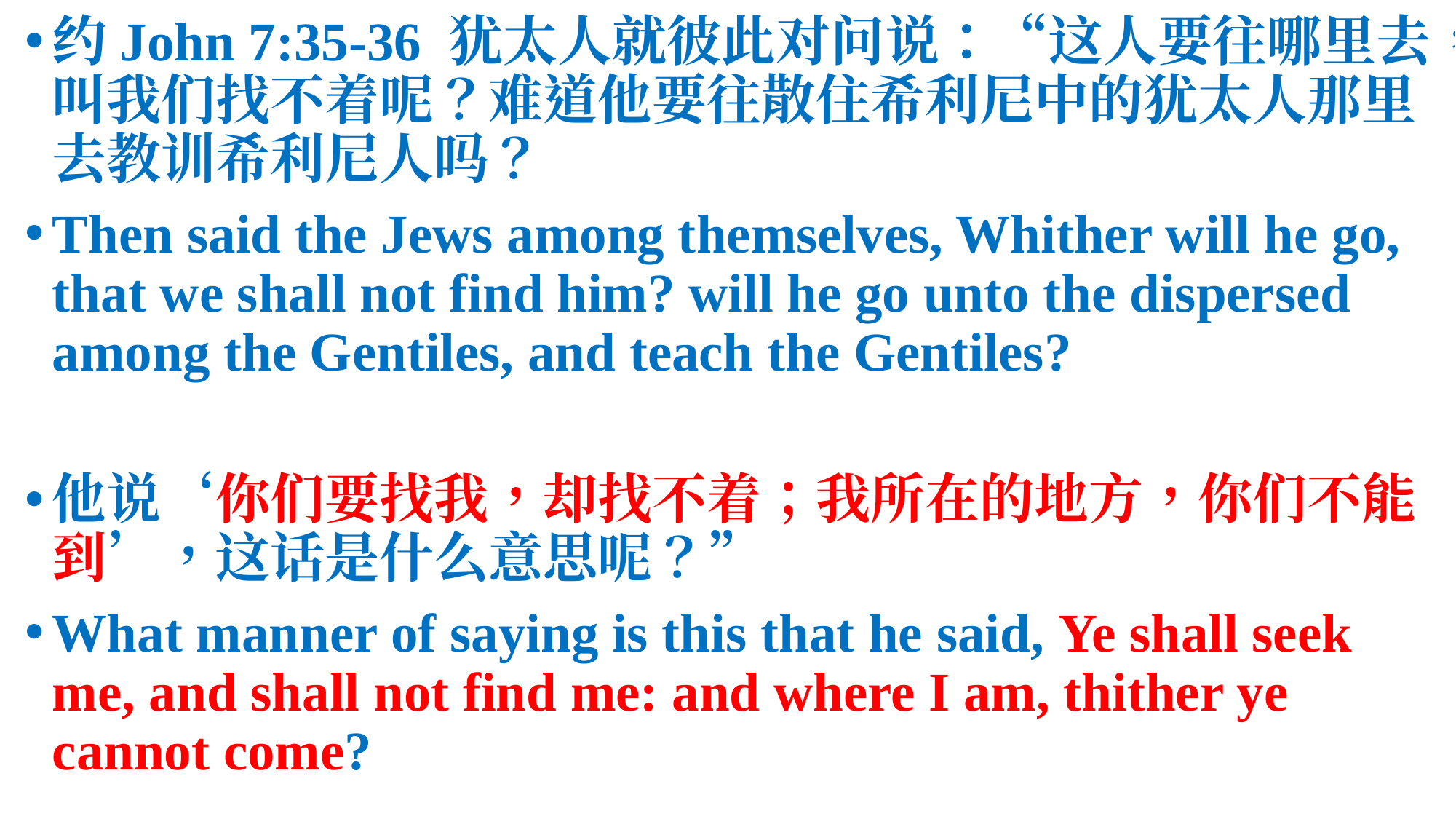

约John 7:35-36 犹太人就彼此对问说：“这人要往哪里去，叫我们找不着呢？难道他要往散住希利尼中的犹太人那里去教训希利尼人吗？
Then said the Jews among themselves, Whither will he go, that we shall not find him? will he go unto the dispersed among the Gentiles, and teach the Gentiles?

他说‘你们要找我，却找不着；我所在的地方，你们不能到’，这话是什么意思呢？”
What manner of saying is this that he said, Ye shall seek me, and shall not find me: and where I am, thither ye cannot come?